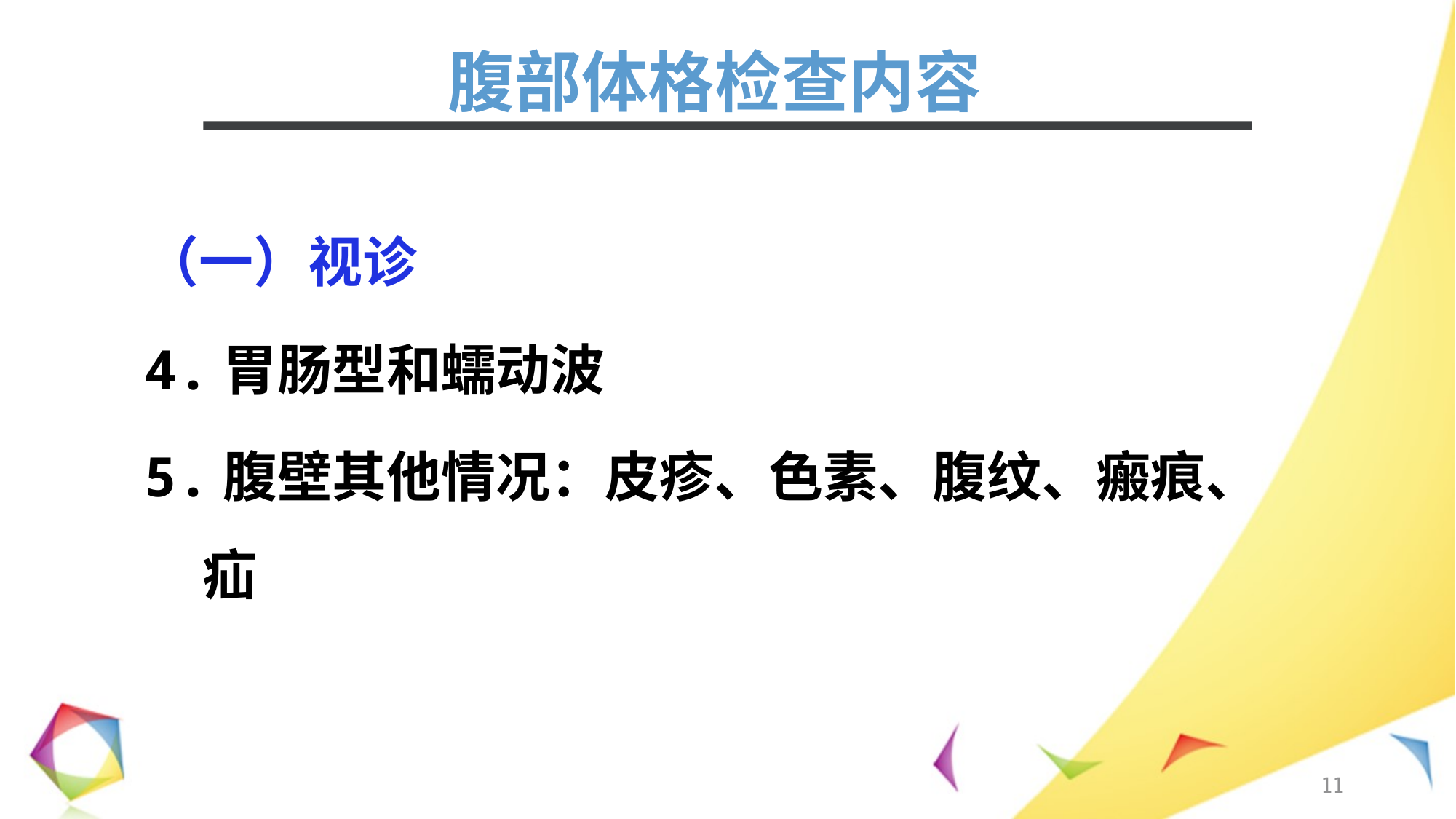

腹部体格检查内容

# （一）视诊
4.胃肠型和蠕动波
5.腹壁其他情况：皮疹、色素、腹纹、瘢痕、疝
11